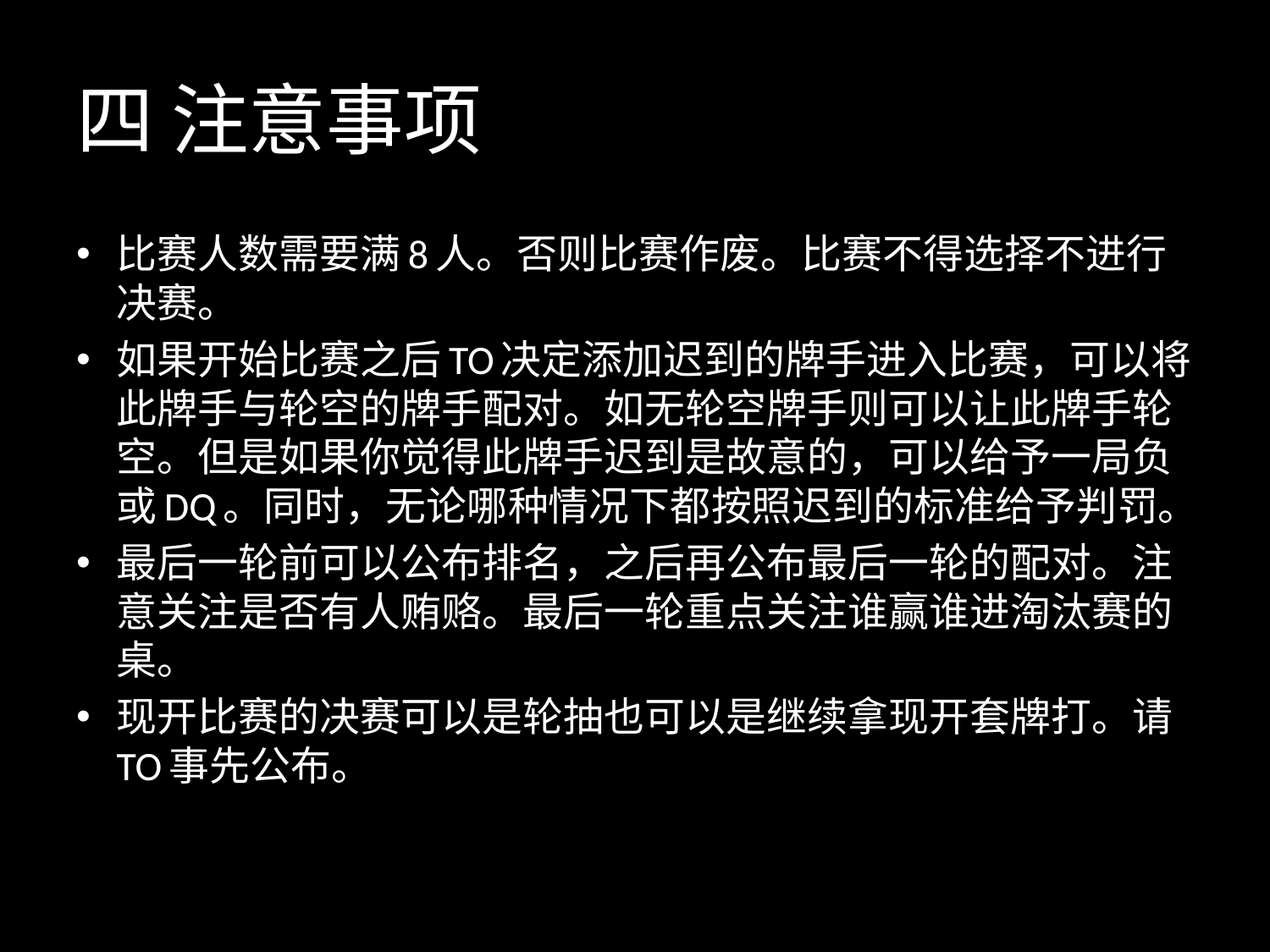

# 四 注意事项
比赛人数需要满8人。否则比赛作废。比赛不得选择不进行决赛。
如果开始比赛之后TO决定添加迟到的牌手进入比赛，可以将此牌手与轮空的牌手配对。如无轮空牌手则可以让此牌手轮空。但是如果你觉得此牌手迟到是故意的，可以给予一局负或DQ。同时，无论哪种情况下都按照迟到的标准给予判罚。
最后一轮前可以公布排名，之后再公布最后一轮的配对。注意关注是否有人贿赂。最后一轮重点关注谁赢谁进淘汰赛的桌。
现开比赛的决赛可以是轮抽也可以是继续拿现开套牌打。请TO事先公布。